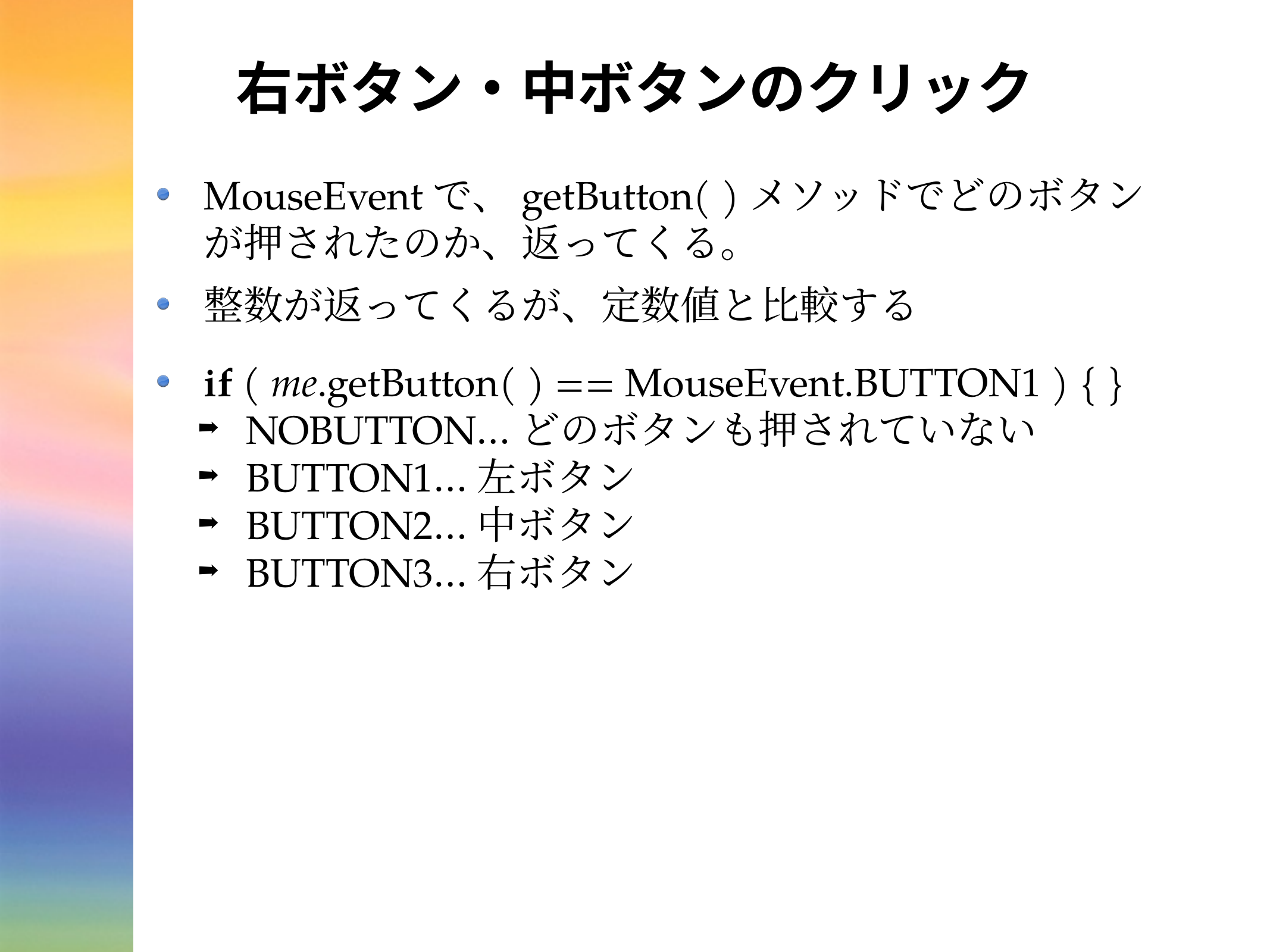

# 右ボタン・中ボタンのクリック
MouseEventで、getButton( )メソッドでどのボタンが押されたのか、返ってくる。
整数が返ってくるが、定数値と比較する
if ( me.getButton( ) == MouseEvent.BUTTON1 ) { }
NOBUTTON…どのボタンも押されていない
BUTTON1…左ボタン
BUTTON2…中ボタン
BUTTON3…右ボタン